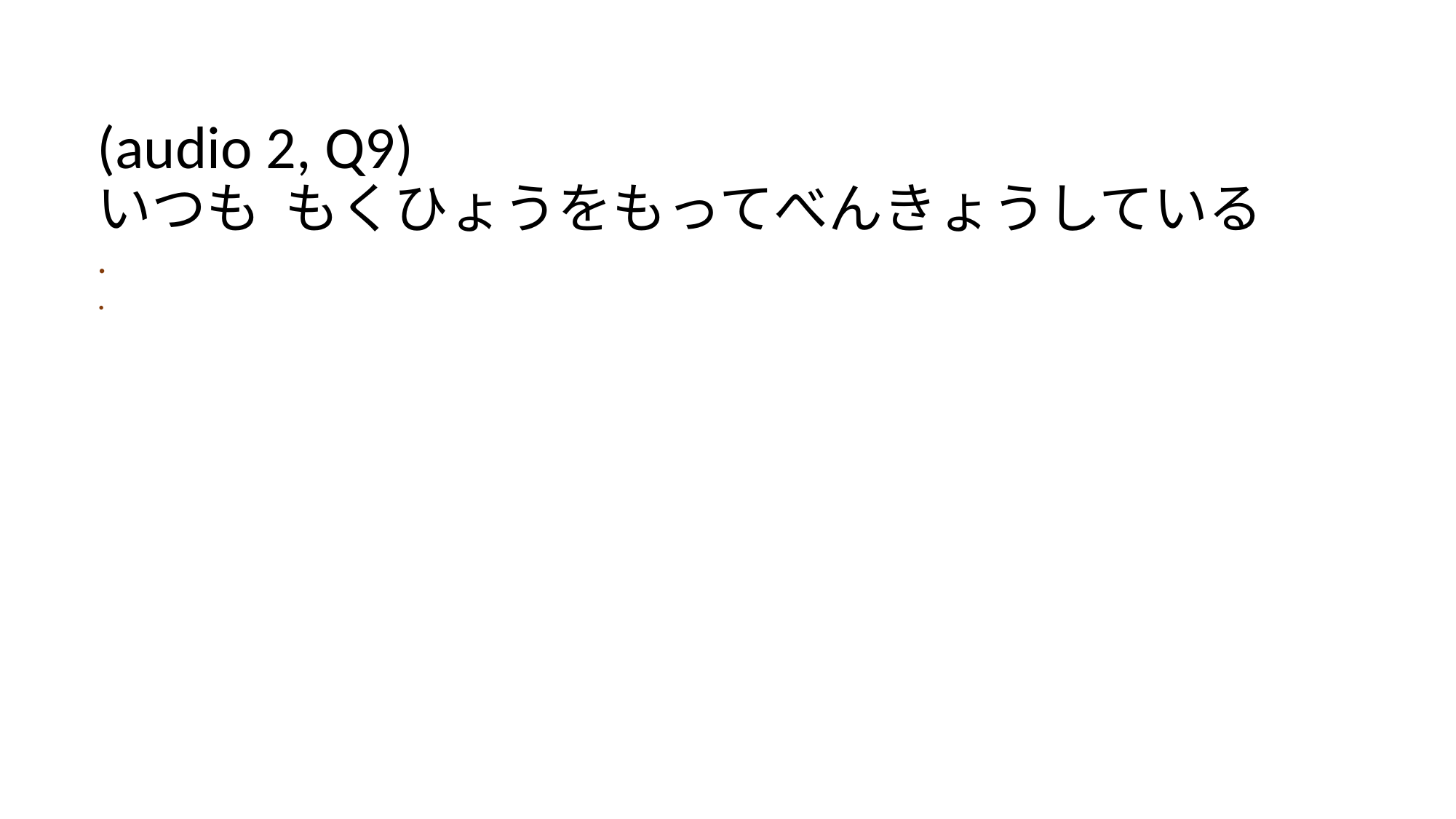

# (audio 2, Q9) いつも  もくひょうをもってべんきょうしている . .